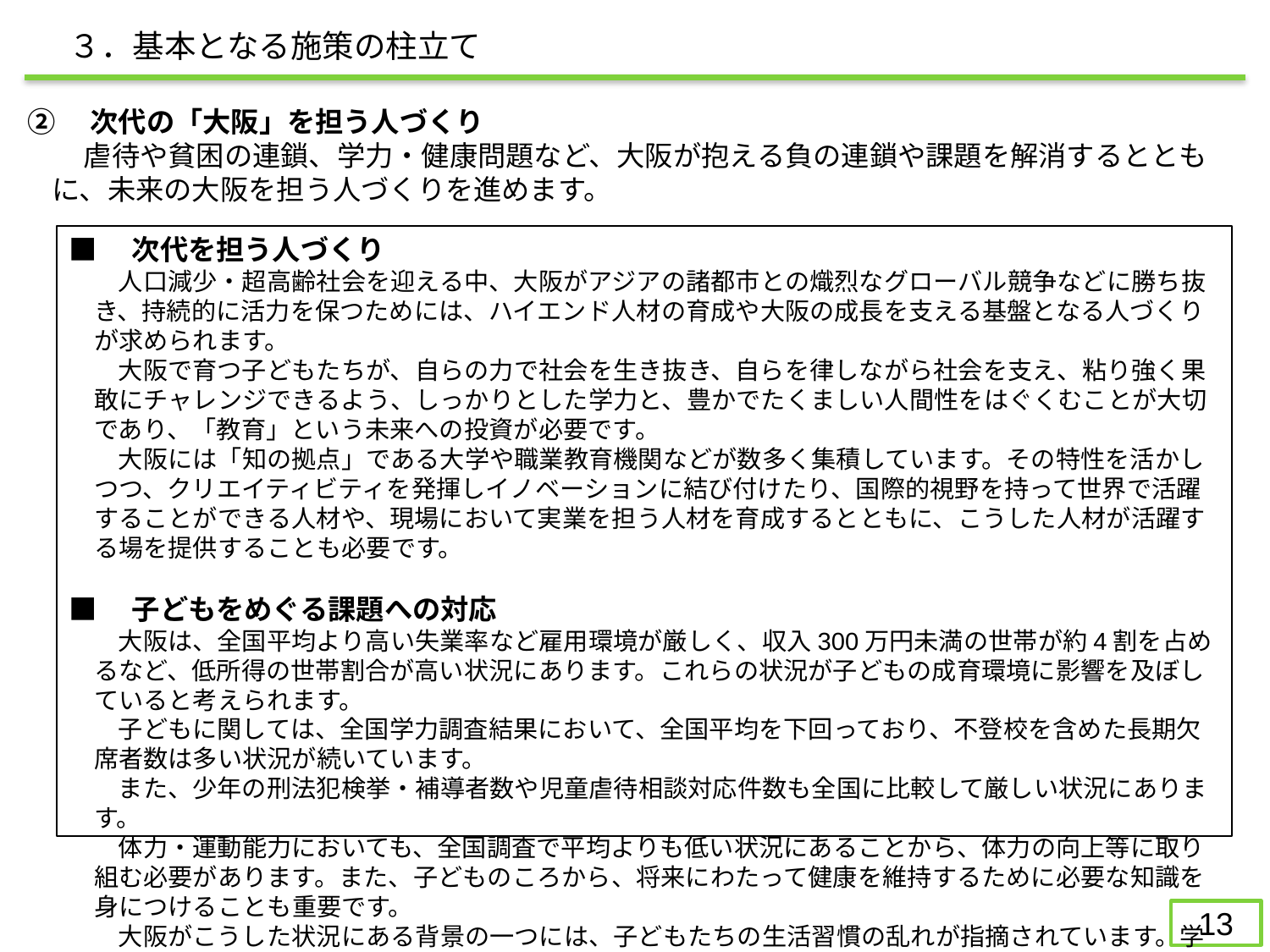

３．基本となる施策の柱立て
②　次代の「大阪」を担う人づくり
　　虐待や貧困の連鎖、学力・健康問題など、大阪が抱える負の連鎖や課題を解消するとともに、未来の大阪を担う人づくりを進めます。
■　次代を担う人づくり
　　人口減少・超高齢社会を迎える中、大阪がアジアの諸都市との熾烈なグローバル競争などに勝ち抜き、持続的に活力を保つためには、ハイエンド人材の育成や大阪の成長を支える基盤となる人づくりが求められます。
　　大阪で育つ子どもたちが、自らの力で社会を生き抜き、自らを律しながら社会を支え、粘り強く果敢にチャレンジできるよう、しっかりとした学力と、豊かでたくましい人間性をはぐくむことが大切であり、「教育」という未来への投資が必要です。
　　大阪には「知の拠点」である大学や職業教育機関などが数多く集積しています。その特性を活かしつつ、クリエイティビティを発揮しイノベーションに結び付けたり、国際的視野を持って世界で活躍することができる人材や、現場において実業を担う人材を育成するとともに、こうした人材が活躍する場を提供することも必要です。

■　子どもをめぐる課題への対応
　　大阪は、全国平均より高い失業率など雇用環境が厳しく、収入300万円未満の世帯が約4割を占めるなど、低所得の世帯割合が高い状況にあります。これらの状況が子どもの成育環境に影響を及ぼしていると考えられます。
　　子どもに関しては、全国学力調査結果において、全国平均を下回っており、不登校を含めた長期欠席者数は多い状況が続いています。
　　また、少年の刑法犯検挙・補導者数や児童虐待相談対応件数も全国に比較して厳しい状況にあります。
　　体力・運動能力においても、全国調査で平均よりも低い状況にあることから、体力の向上等に取り組む必要があります。また、子どものころから、将来にわたって健康を維持するために必要な知識を身につけることも重要です。
　　大阪がこうした状況にある背景の一つには、子どもたちの生活習慣の乱れが指摘されています。学校だけでなく、家庭・地域が一体となった取組みが求められます。
13